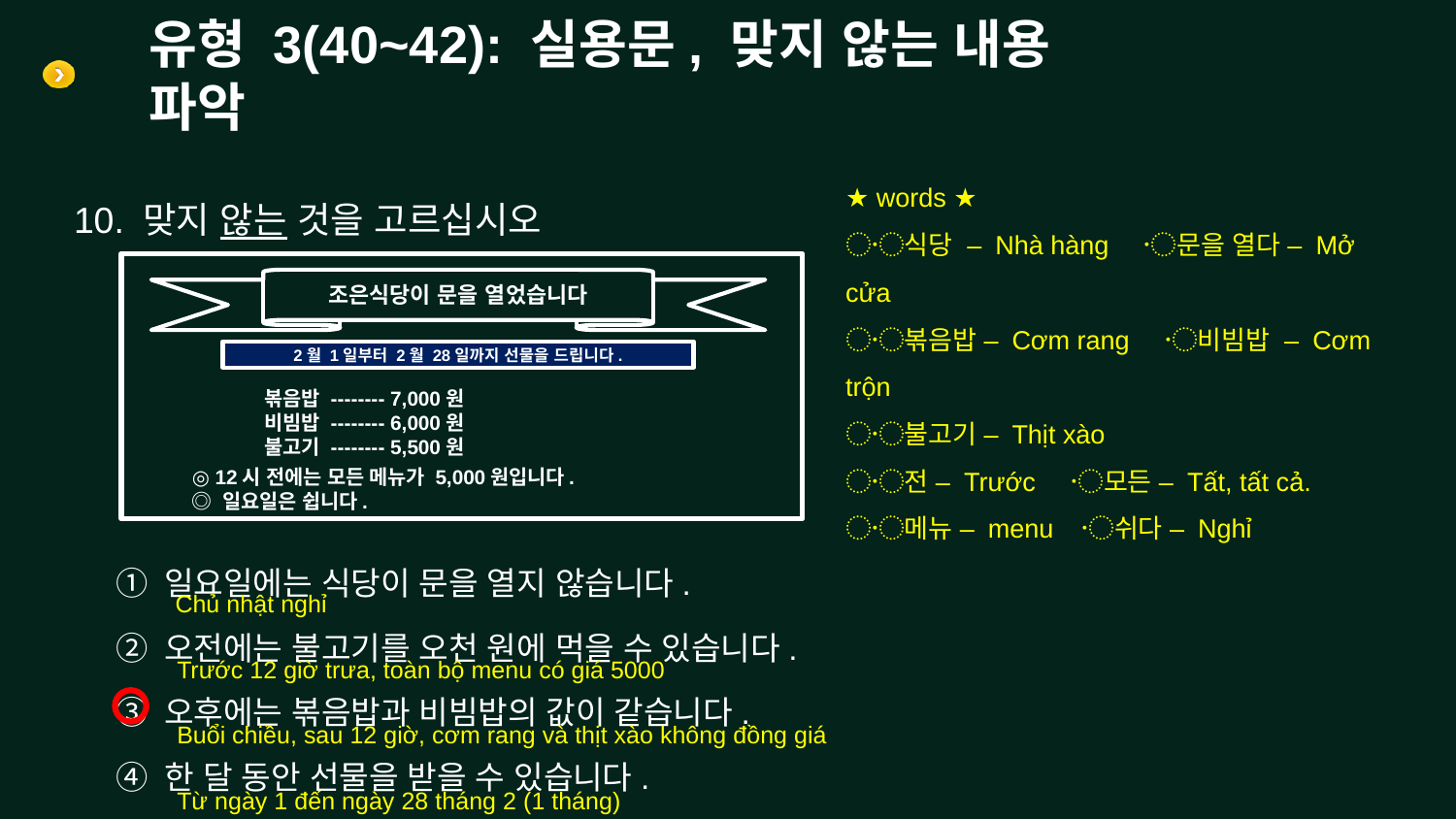

# 유형 3(40~42): 실용문, 맞지 않는 내용 파악

★ words ★
〮식당  – Nhà hàng    〮문을 열다 – Mở cửa
〮볶음밥 – Cơm rang    〮비빔밥  – Cơm trộn
〮불고기 – Thịt xào
〮전 – Trước    〮모든 – Tất, tất cả.
〮메뉴 – menu   〮쉬다 – Nghỉ
10. 맞지 않는 것을 고르십시오

조은식당이 문을 열었습니다
2월 1일부터 2월 28일까지 선물을 드립니다.
볶음밥 -------- 7,000원
비빔밥 -------- 6,000원
불고기 -------- 5,500원
◎ 12시 전에는 모든 메뉴가 5,000원입니다.
◎ 일요일은 쉽니다.
① 일요일에는 식당이 문을 열지 않습니다.
② 오전에는 불고기를 오천 원에 먹을 수 있습니다.
③ 오후에는 볶음밥과 비빔밥의 값이 같습니다.
④ 한 달 동안 선물을 받을 수 있습니다.
Chủ nhật nghỉ
Trước 12 giờ trưa, toàn bộ menu có giá 5000

Buổi chiều, sau 12 giờ, cơm rang và thịt xào không đồng giá
Từ ngày 1 đến ngày 28 tháng 2 (1 tháng)